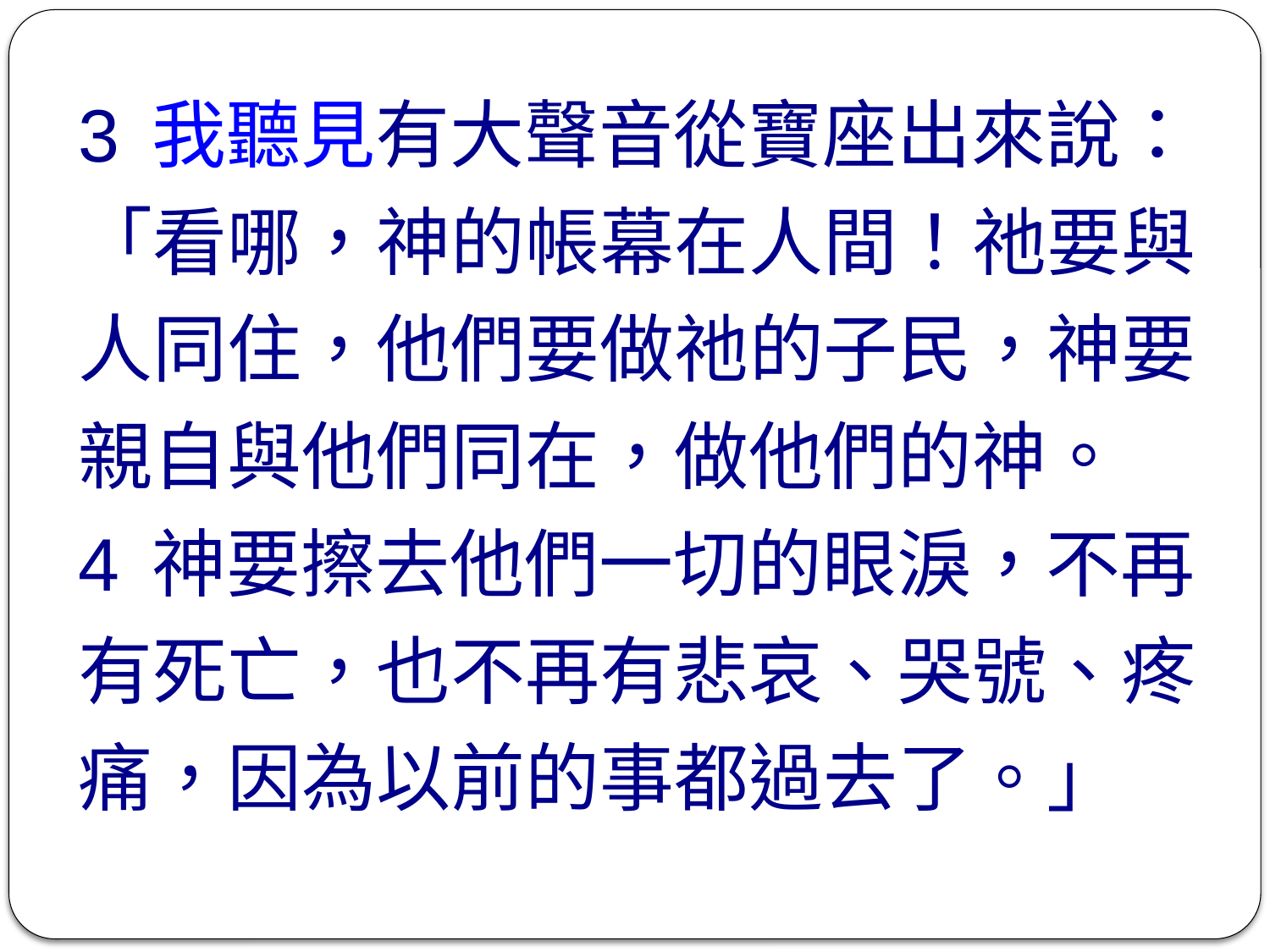

3 我聽見有大聲音從寶座出來說：「看哪，神的帳幕在人間！祂要與人同住，他們要做祂的子民，神要親自與他們同在，做他們的神。 4 神要擦去他們一切的眼淚，不再有死亡，也不再有悲哀、哭號、疼痛，因為以前的事都過去了。」